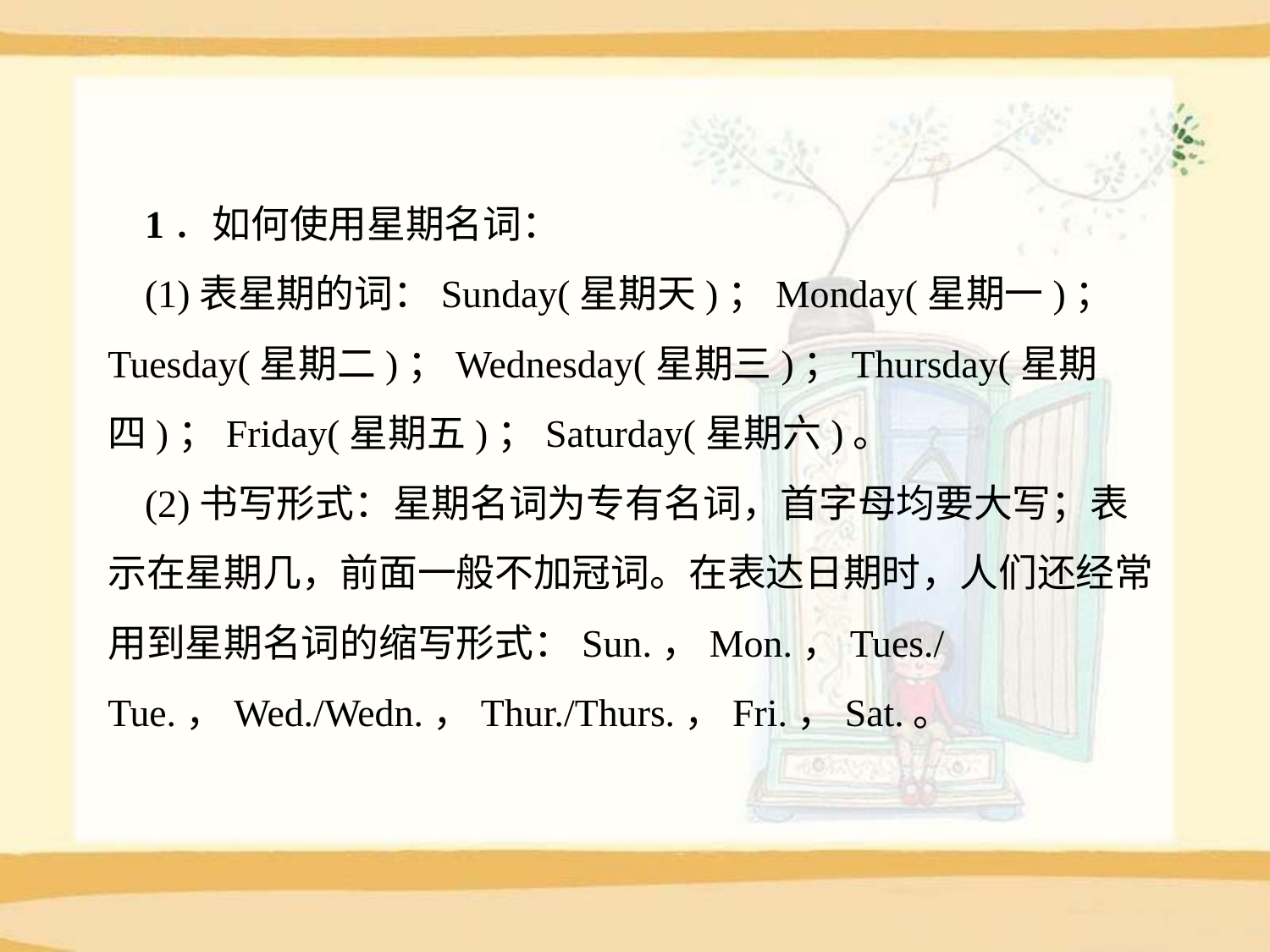

1．如何使用星期名词：
(1)表星期的词：Sunday(星期天)；Monday(星期一)；Tuesday(星期二)；Wednesday(星期三)；Thursday(星期四)；Friday(星期五)；Saturday(星期六)。
(2)书写形式：星期名词为专有名词，首字母均要大写；表示在星期几，前面一般不加冠词。在表达日期时，人们还经常用到星期名词的缩写形式：Sun.，Mon.，Tues./Tue.，Wed./Wedn.，Thur./Thurs.，Fri.，Sat.。